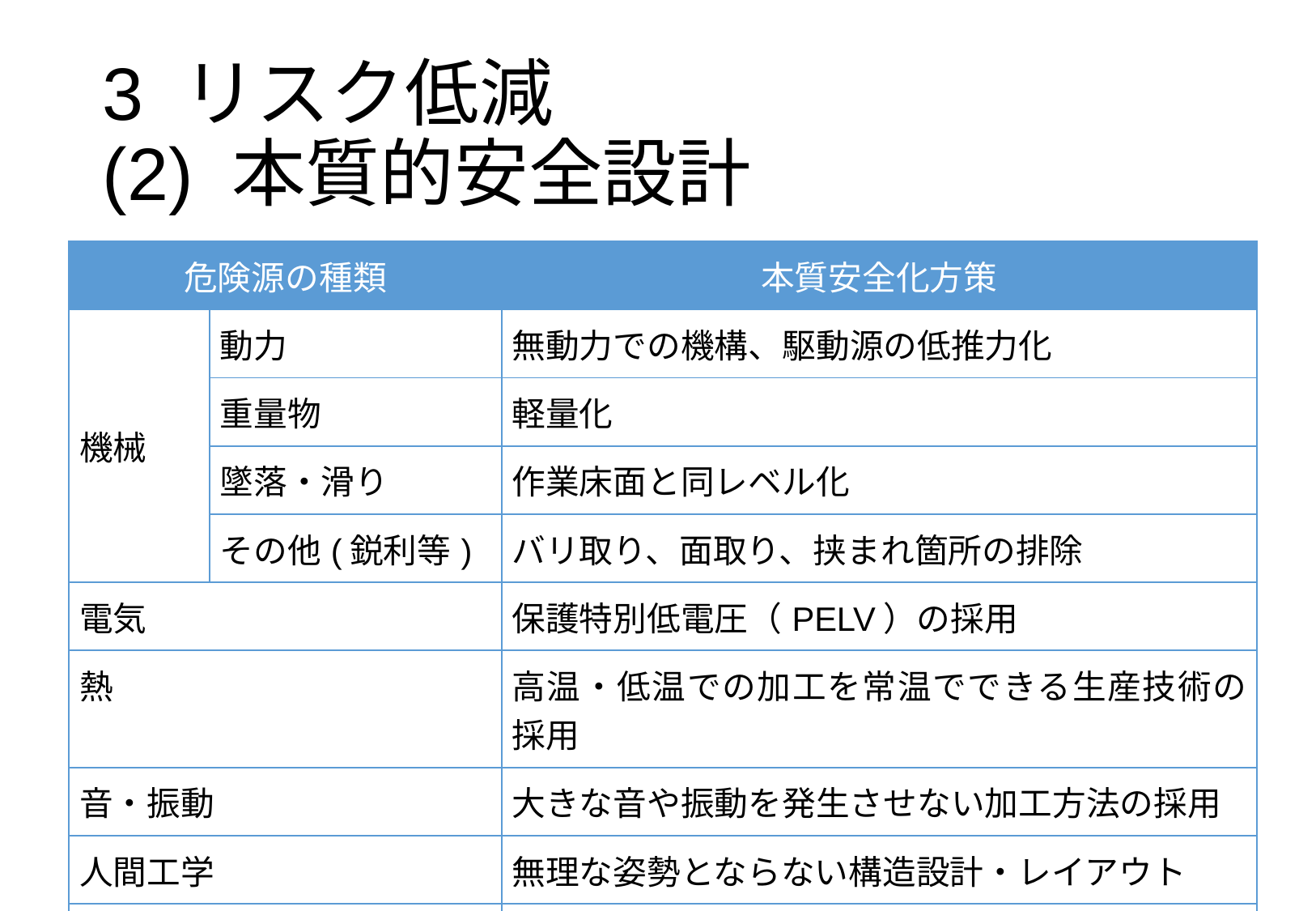

# 3 リスク低減 (2) 本質的安全設計
| 危険源の種類 |  | 本質安全化方策 |
| --- | --- | --- |
| 機械 | 動力 | 無動力での機構、駆動源の低推力化 |
|  | 重量物 | 軽量化 |
|  | 墜落・滑り | 作業床面と同レベル化 |
|  | その他(鋭利等) | バリ取り、面取り、挟まれ箇所の排除 |
| 電気 |  | 保護特別低電圧（PELV）の採用 |
| 熱 |  | 高温・低温での加工を常温でできる生産技術の採用 |
| 音・振動 |  | 大きな音や振動を発生させない加工方法の採用 |
| 人間工学 |  | 無理な姿勢とならない構造設計・レイアウト |
| 物質 |  | 危険有害性のない物質の採用、物質が発散・放出しない材料・加工方法の採用 |
ア　危険源の除去・低減